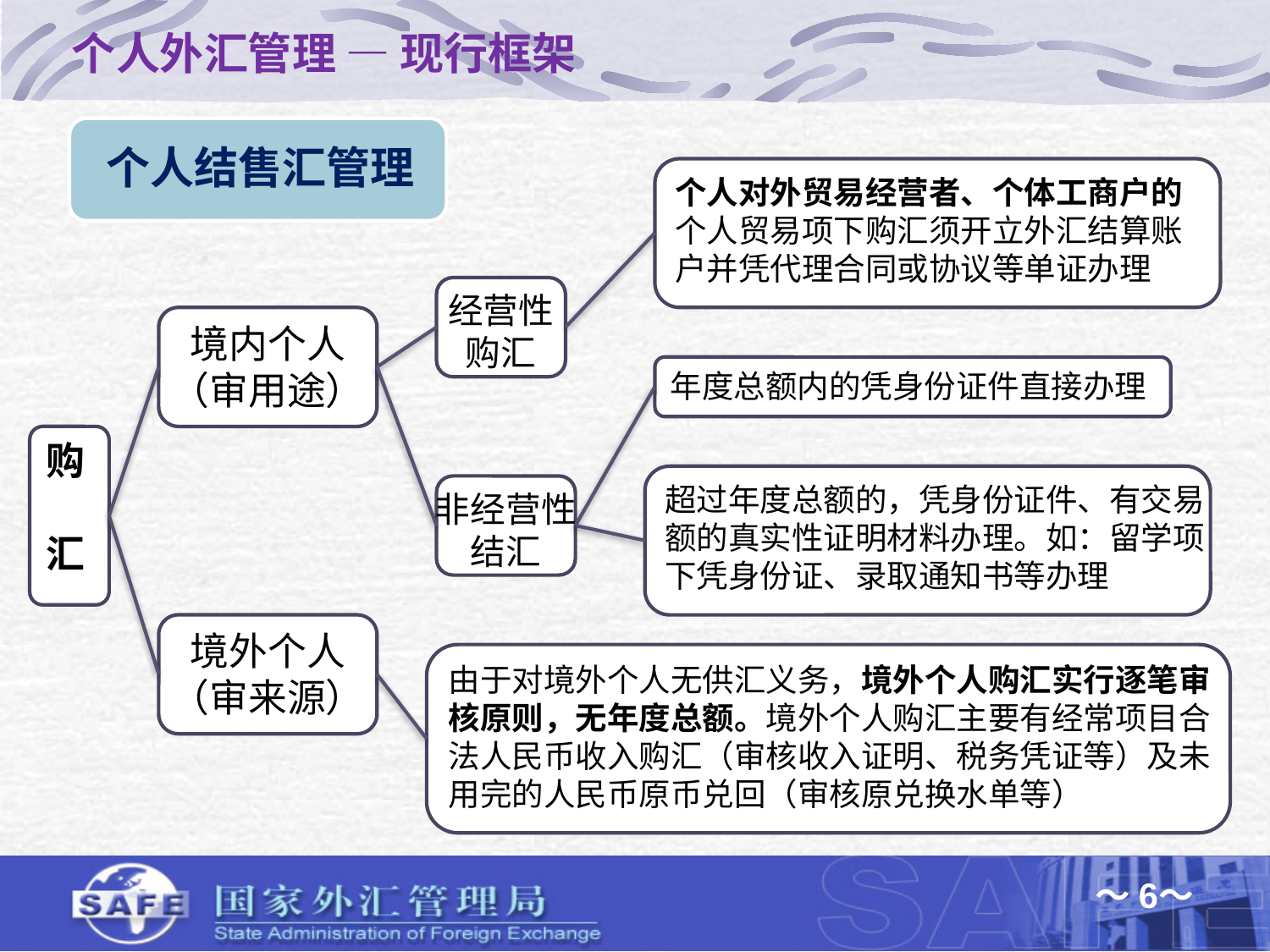

个人外汇管理 — 现行框架
个人结售汇管理

个人对外贸易经营者、个体工商户的
个人贸易项下购汇须开立外汇结算账
户并凭代理合同或协议等单证办理
经营性
购汇
境内个人
（审用途）
年度总额内的凭身份证件直接办理
购

汇
超过年度总额的，凭身份证件、有交易
额的真实性证明材料办理。如：留学项
下凭身份证、录取通知书等办理
非经营性
结汇
境外个人
（审来源）
由于对境外个人无供汇义务，境外个人购汇实行逐笔审
核原则，无年度总额。境外个人购汇主要有经常项目合
法人民币收入购汇（审核收入证明、税务凭证等）及未
用完的人民币原币兑回（审核原兑换水单等）
～6～